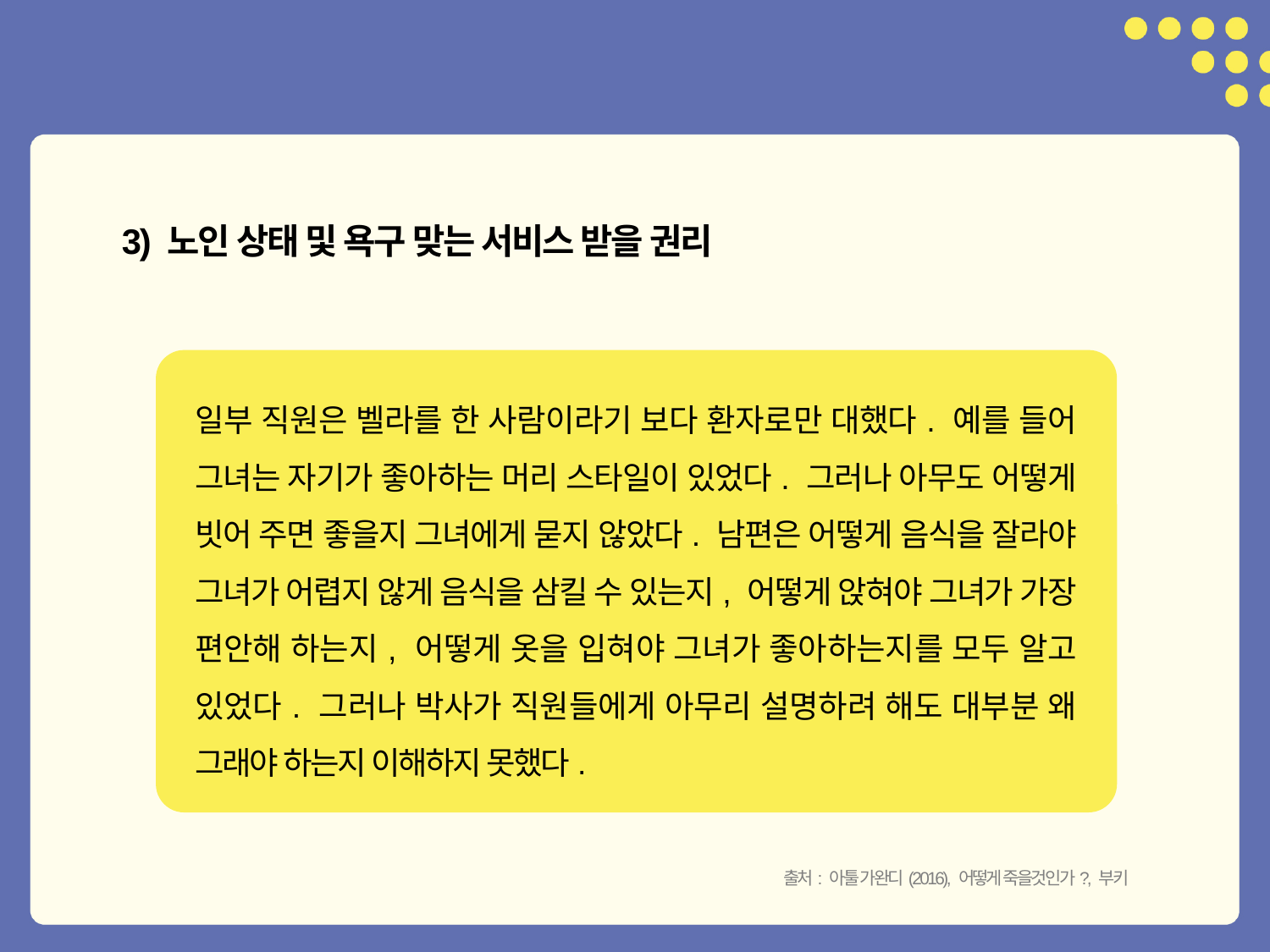

3) 노인 상태 및 욕구 맞는 서비스 받을 권리

일부 직원은 벨라를 한 사람이라기 보다 환자로만 대했다. 예를 들어 그녀는 자기가 좋아하는 머리 스타일이 있었다. 그러나 아무도 어떻게 빗어 주면 좋을지 그녀에게 묻지 않았다. 남편은 어떻게 음식을 잘라야 그녀가 어렵지 않게 음식을 삼킬 수 있는지, 어떻게 앉혀야 그녀가 가장 편안해 하는지, 어떻게 옷을 입혀야 그녀가 좋아하는지를 모두 알고 있었다. 그러나 박사가 직원들에게 아무리 설명하려 해도 대부분 왜 그래야 하는지 이해하지 못했다.
출처: 아툴 가완디(2016), 어떻게 죽을것인가?, 부키
44